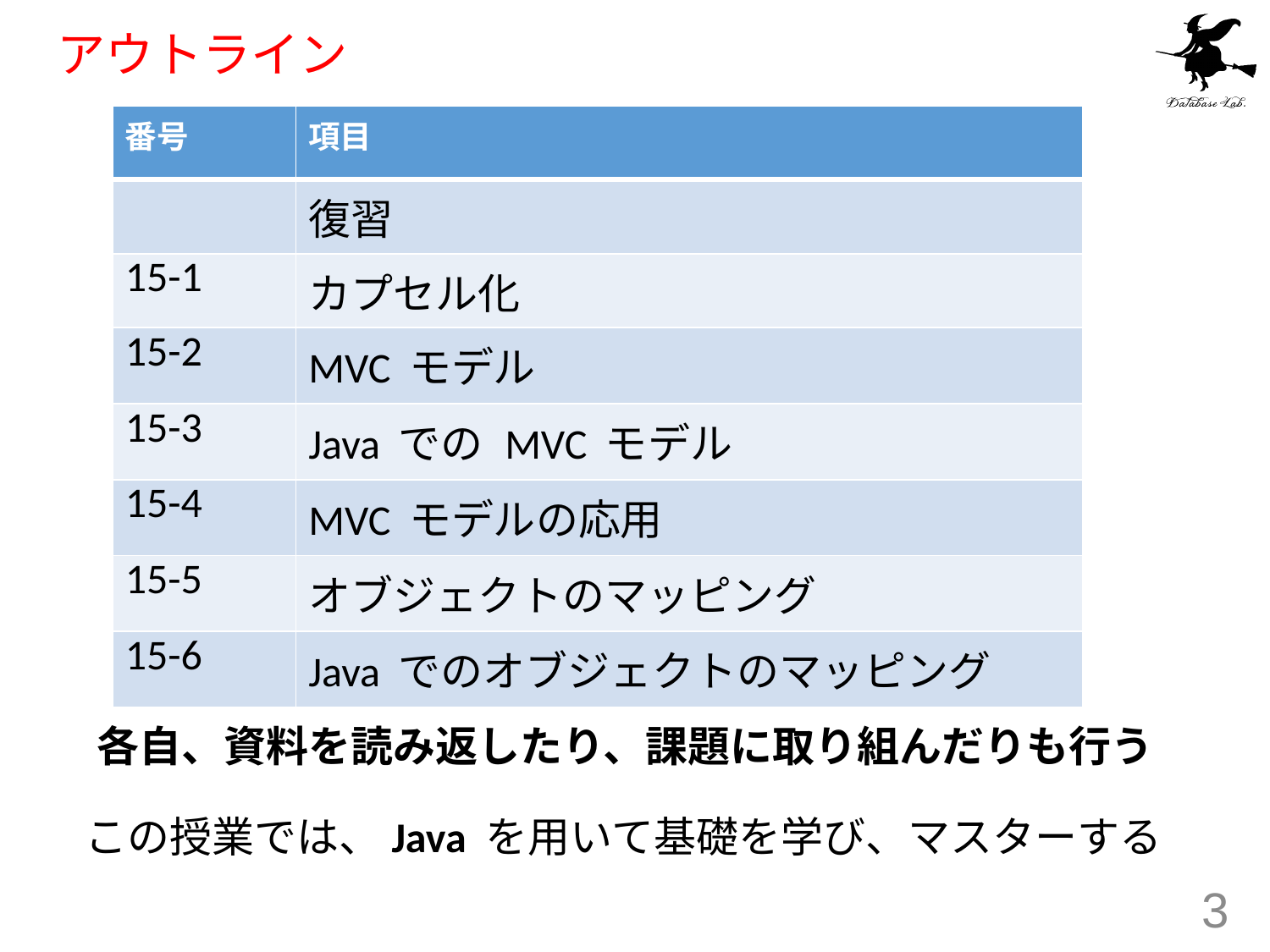

# アウトライン
| 番号 | 項目 |
| --- | --- |
|  | 復習 |
| 15-1 | カプセル化 |
| 15-2 | MVC モデル |
| 15-3 | Java での MVC モデル |
| 15-4 | MVC モデルの応用 |
| 15-5 | オブジェクトのマッピング |
| 15-6 | Java でのオブジェクトのマッピング |
各自、資料を読み返したり、課題に取り組んだりも行う
この授業では、Java を用いて基礎を学び、マスターする
3